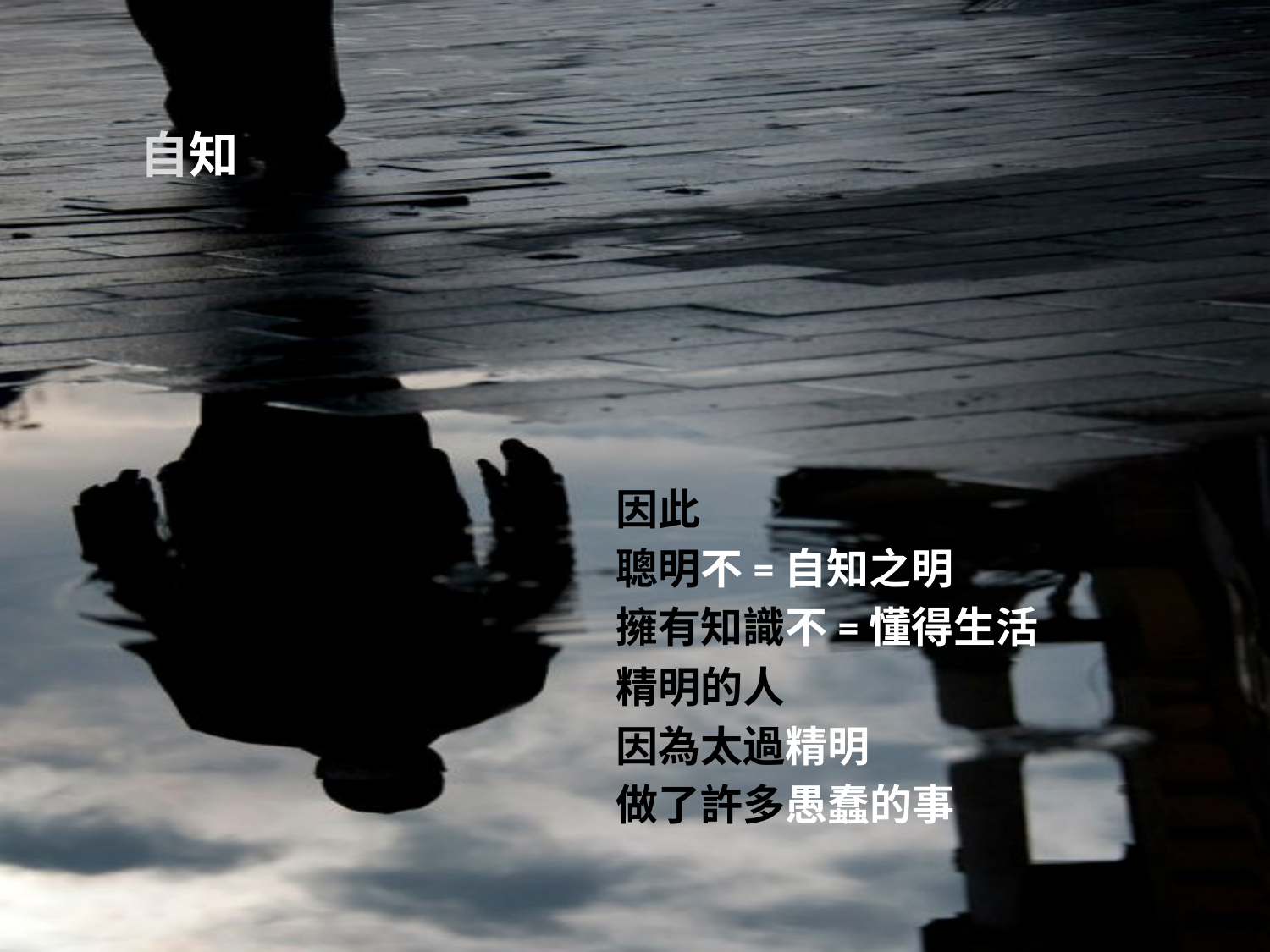

# 自知
因此
聰明不=自知之明
擁有知識不=懂得生活
精明的人
因為太過精明
做了許多愚蠢的事